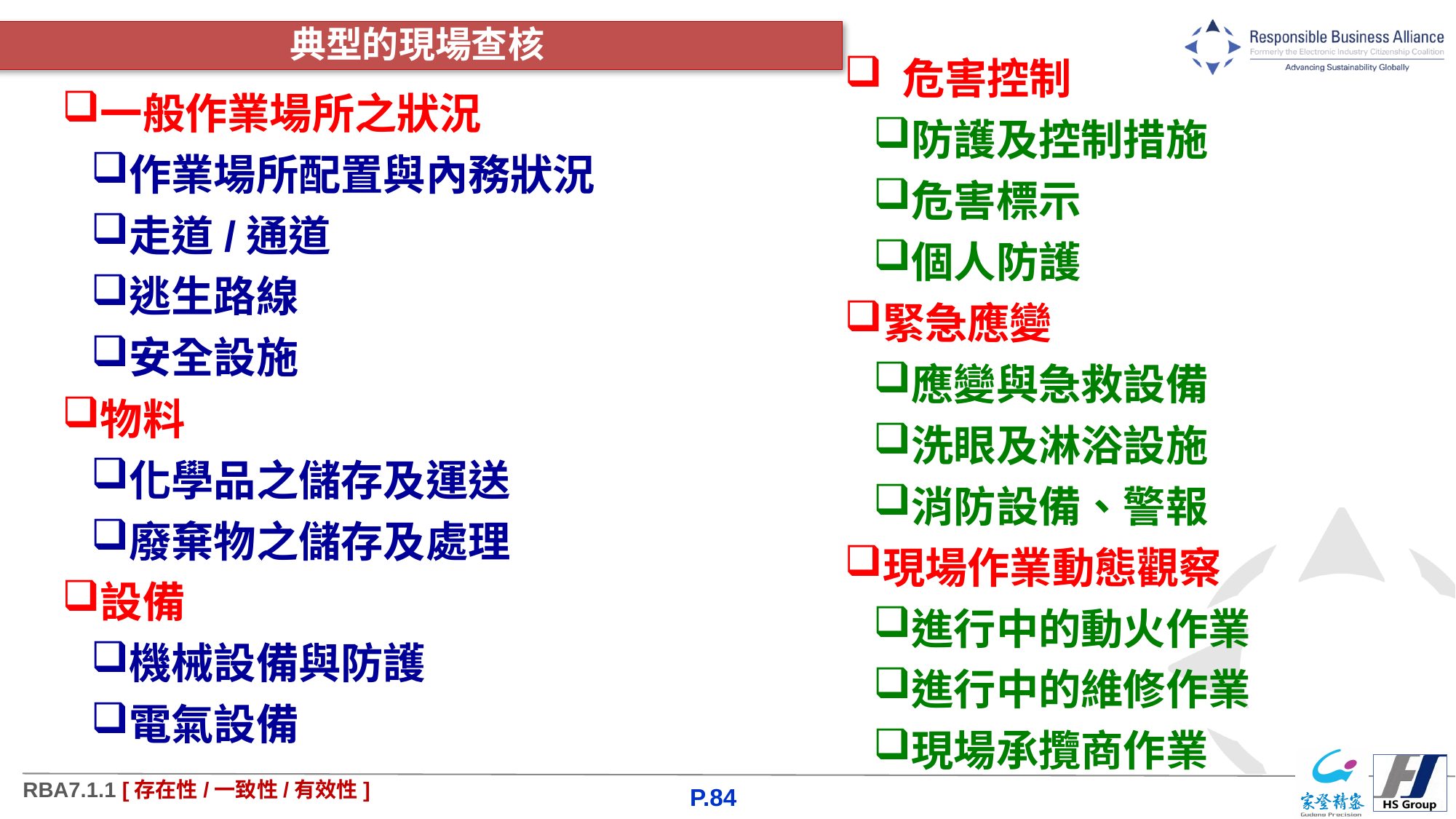

# 典型的現場查核
 危害控制
防護及控制措施
危害標示
個人防護
緊急應變
應變與急救設備
洗眼及淋浴設施
消防設備、警報
現場作業動態觀察
進行中的動火作業
進行中的維修作業
現場承攬商作業
一般作業場所之狀況
作業場所配置與內務狀況
走道/通道
逃生路線
安全設施
物料
化學品之儲存及運送
廢棄物之儲存及處理
設備
機械設備與防護
電氣設備